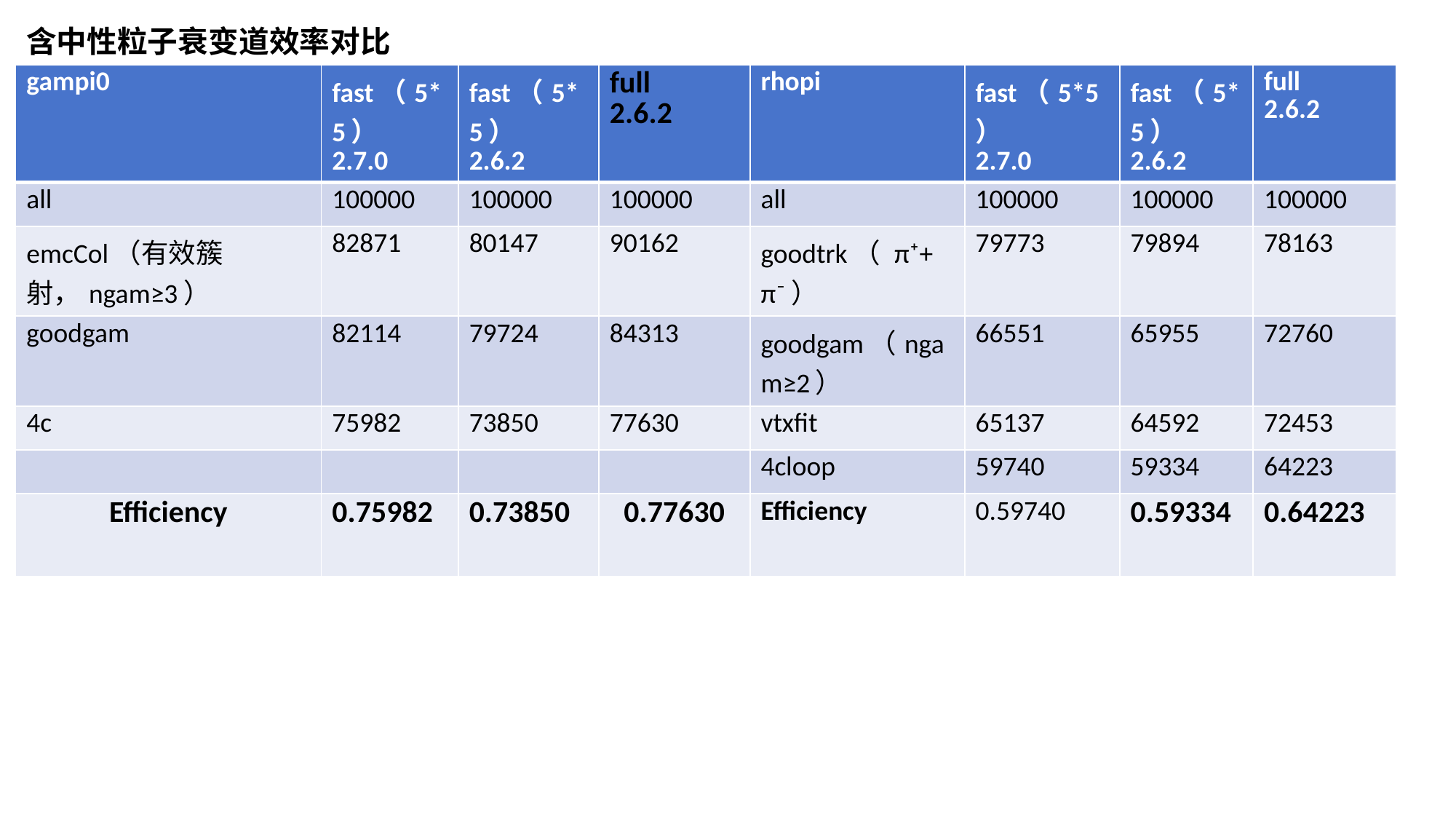

含中性粒子衰变道效率对比
| gampi0 | fast（5\*5） 2.7.0 | fast（5\*5） 2.6.2 | full 2.6.2 | rhopi | fast（5\*5） 2.7.0 | fast（5\*5） 2.6.2 | full 2.6.2 |
| --- | --- | --- | --- | --- | --- | --- | --- |
| all | 100000 | 100000 | 100000 | all | 100000 | 100000 | 100000 |
| emcCol（有效簇射，ngam≥3） | 82871 | 80147 | 90162 | goodtrk（ π⁺+ π⁻） | 79773 | 79894 | 78163 |
| goodgam | 82114 | 79724 | 84313 | goodgam（ngam≥2） | 66551 | 65955 | 72760 |
| 4c | 75982 | 73850 | 77630 | vtxfit | 65137 | 64592 | 72453 |
|  |  |  |  | 4cloop | 59740 | 59334 | 64223 |
| Efficiency | 0.75982 | 0.73850 | 0.77630 | Efficiency | 0.59740 | 0.59334 | 0.64223 |